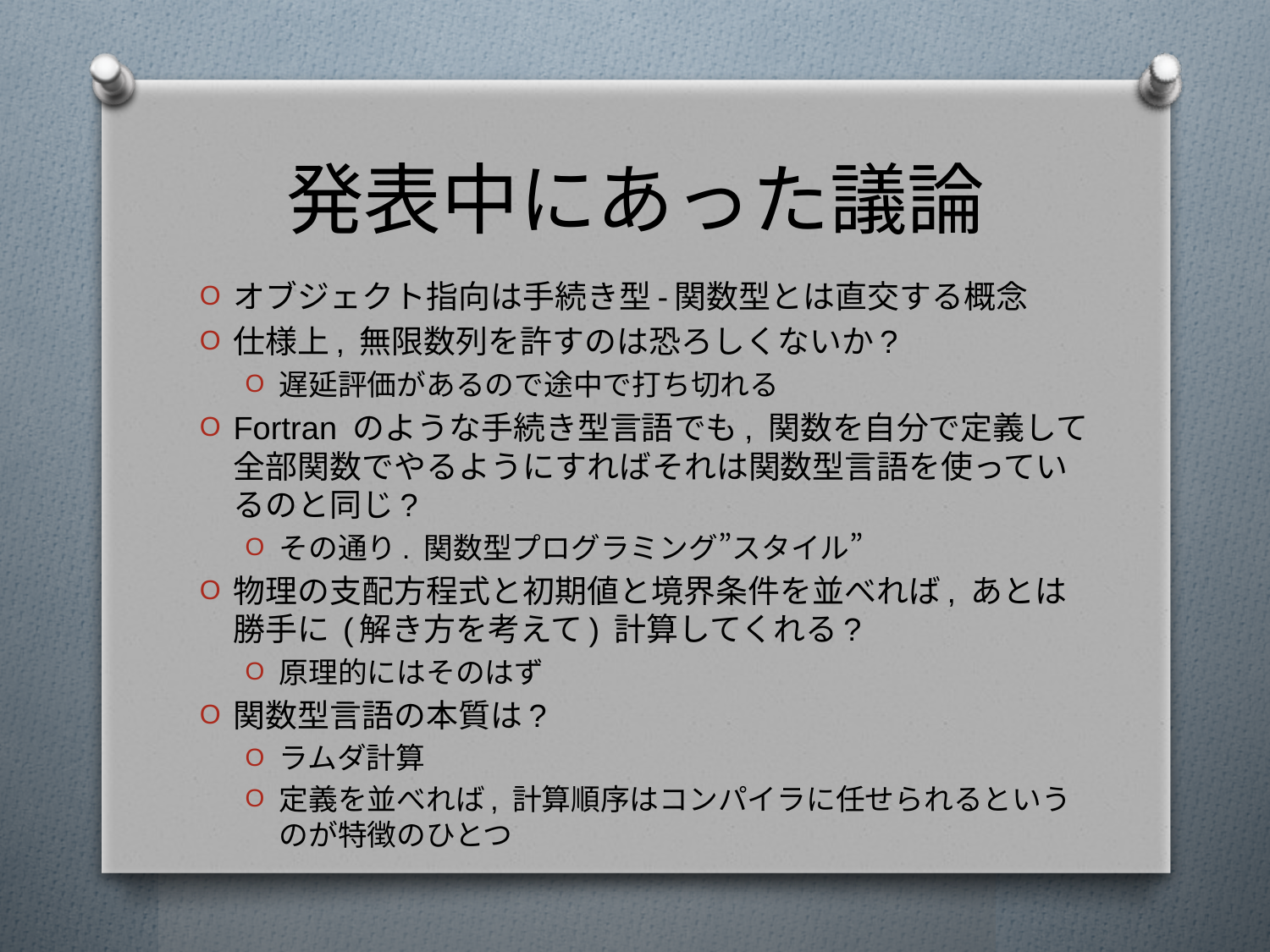

# 発表中にあった議論
オブジェクト指向は手続き型-関数型とは直交する概念
仕様上, 無限数列を許すのは恐ろしくないか?
遅延評価があるので途中で打ち切れる
Fortran のような手続き型言語でも, 関数を自分で定義して全部関数でやるようにすればそれは関数型言語を使っているのと同じ?
その通り. 関数型プログラミング”スタイル”
物理の支配方程式と初期値と境界条件を並べれば, あとは勝手に (解き方を考えて) 計算してくれる?
原理的にはそのはず
関数型言語の本質は?
ラムダ計算
定義を並べれば, 計算順序はコンパイラに任せられるというのが特徴のひとつ